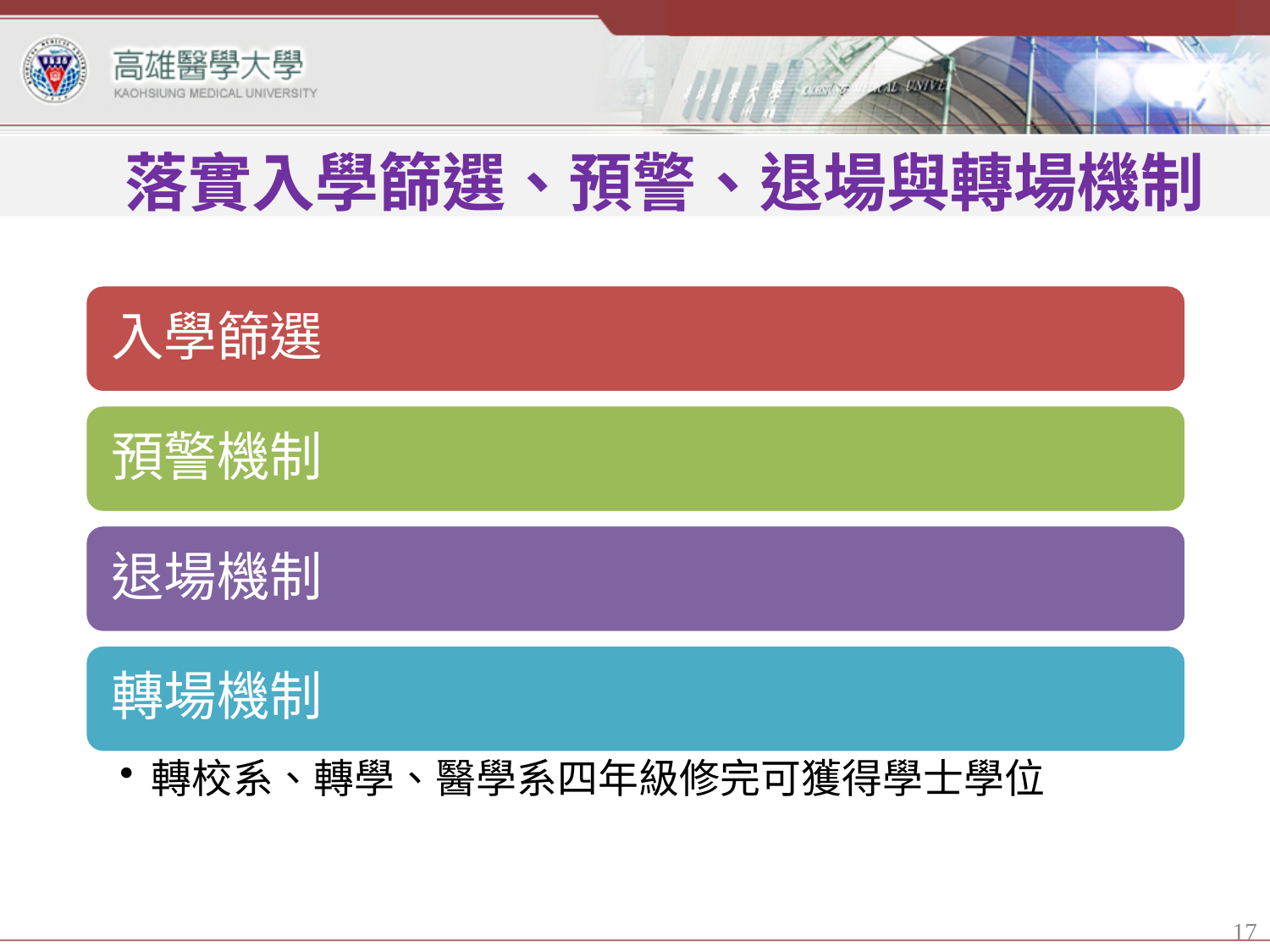

# 落實入學篩選、預警、退場與轉場機制
入學篩選
預警機制
退場機制
轉場機制
轉校系、轉學、醫學系四年級修完可獲得學士學位